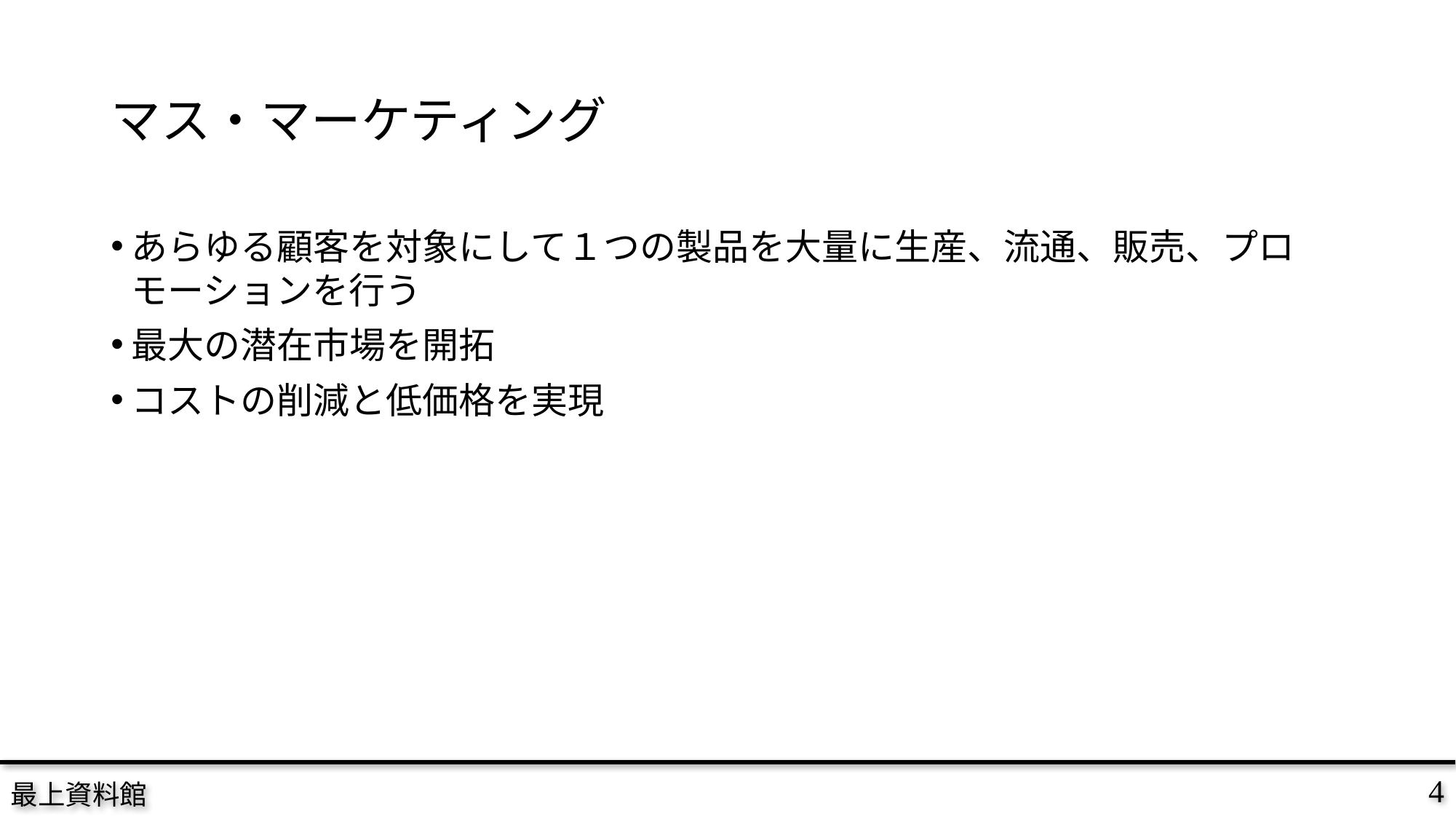

# マス・マーケティング
あらゆる顧客を対象にして１つの製品を大量に生産、流通、販売、プロモーションを行う
最大の潜在市場を開拓
コストの削減と低価格を実現